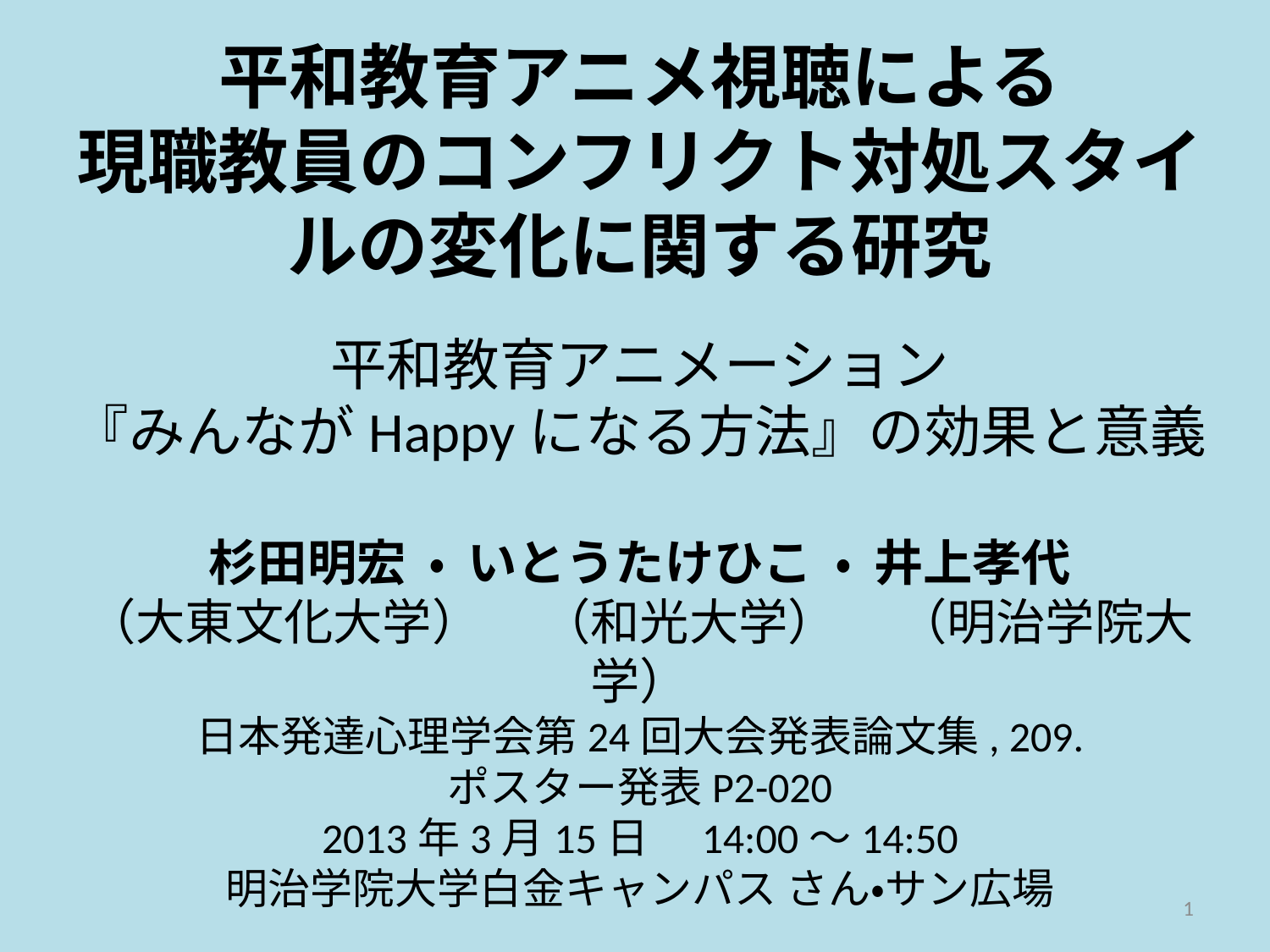

平和教育アニメ視聴による
現職教員のコンフリクト対処スタイルの変化に関する研究
平和教育アニメーション
『みんながHappyになる方法』の効果と意義

杉田明宏  ・  いとうたけひこ  ・  井上孝代
（大東文化大学）　 （和光大学）　 （明治学院大学）
日本発達心理学会第24回大会発表論文集, 209.
ポスター発表P2-020
2013年3月15日　14:00～14:50
明治学院大学白金キャンパス さん・サン広場
1